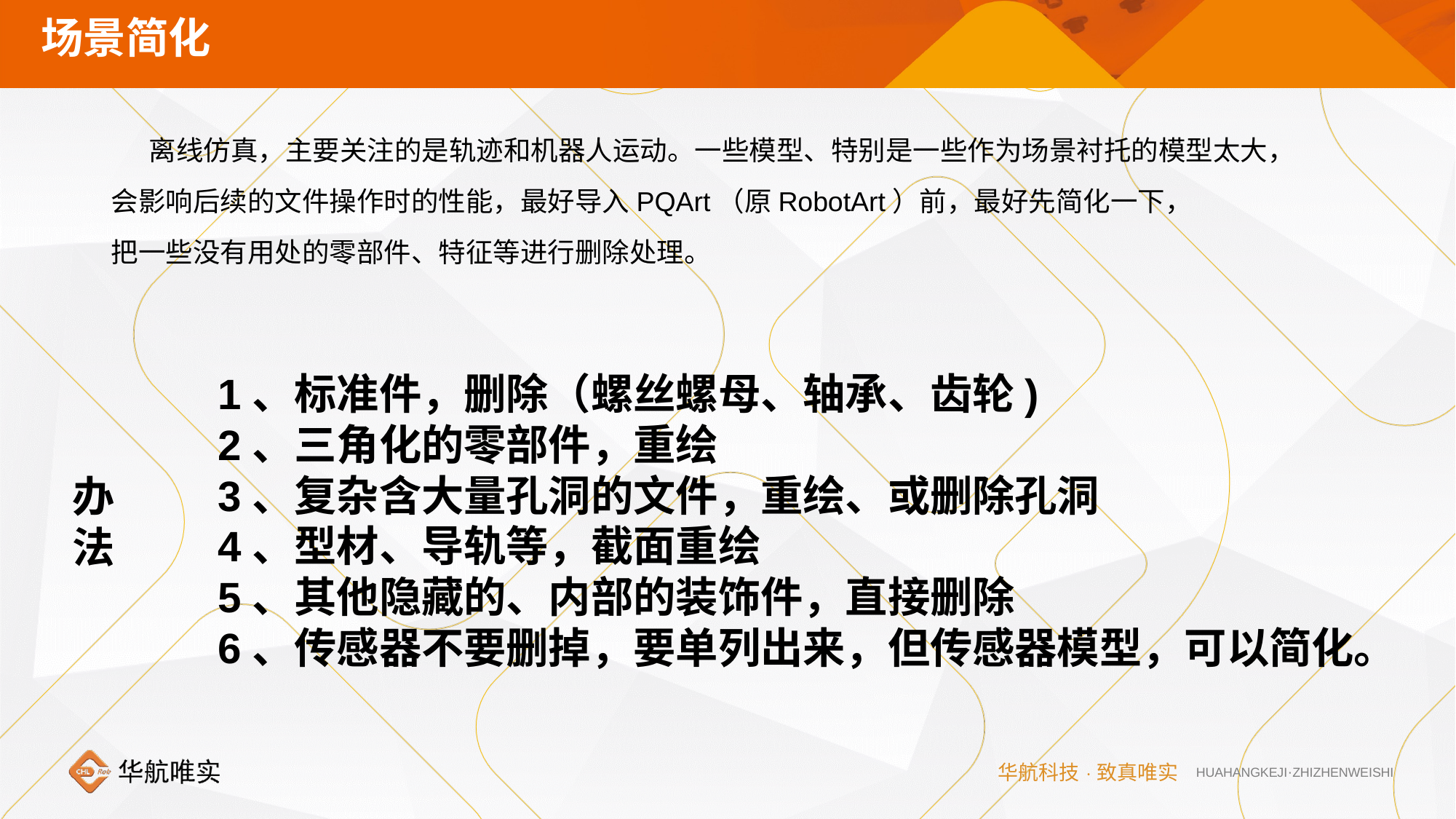

场景简化
     离线仿真，主要关注的是轨迹和机器人运动。一些模型、特别是一些作为场景衬托的模型太大，
会影响后续的文件操作时的性能，最好导入PQArt（原RobotArt）前，最好先简化一下，
把一些没有用处的零部件、特征等进行删除处理。
 1、标准件，删除（螺丝螺母、轴承、齿轮)
 2、三角化的零部件，重绘
 3、复杂含大量孔洞的文件，重绘、或删除孔洞
 4、型材、导轨等，截面重绘
 5、其他隐藏的、内部的装饰件，直接删除
 6、传感器不要删掉，要单列出来，但传感器模型，可以简化。
办法